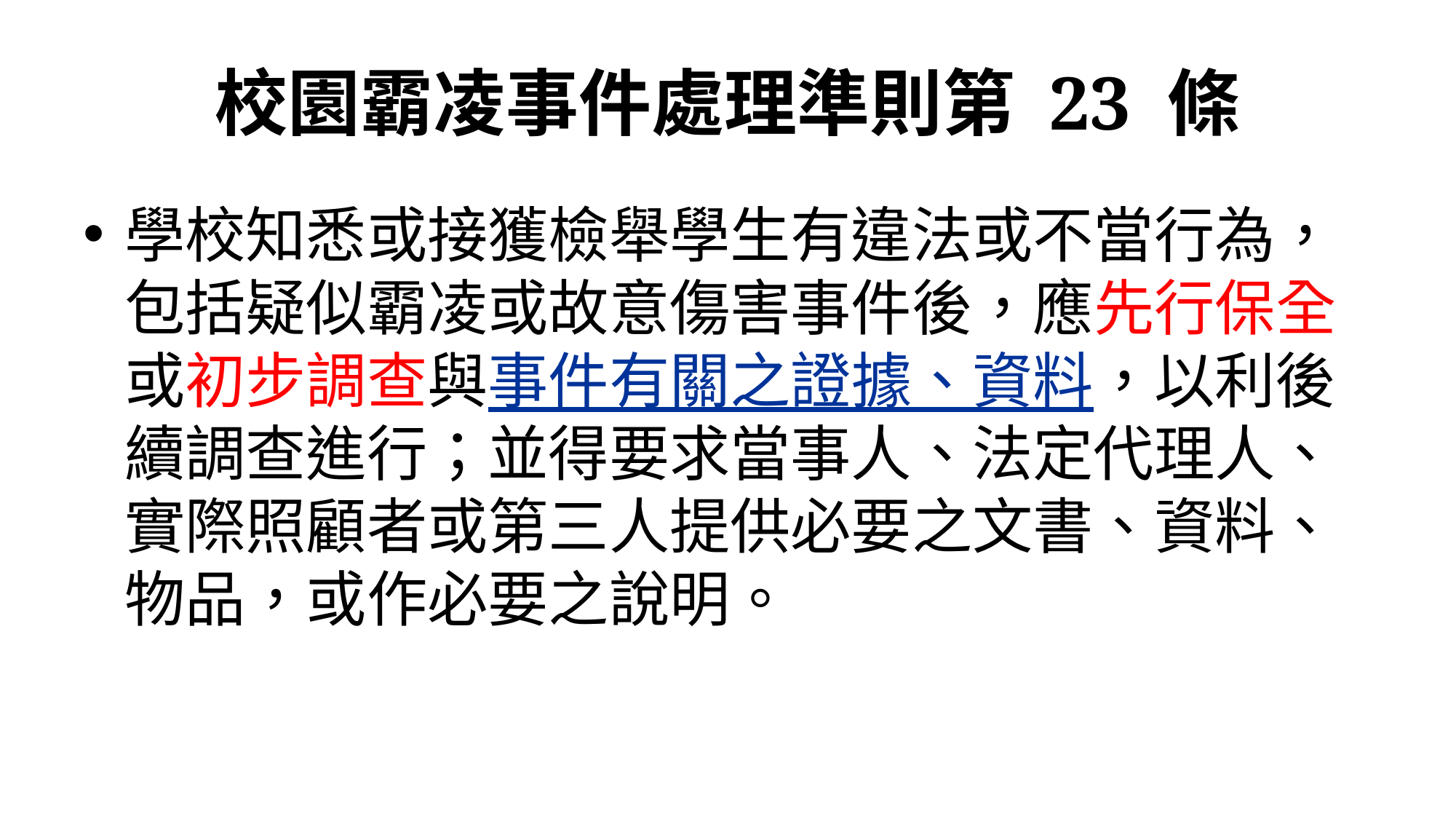

# 校園霸凌事件處理準則第 23 條
學校知悉或接獲檢舉學生有違法或不當行為，包括疑似霸凌或故意傷害事件後，應先行保全或初步調查與事件有關之證據、資料，以利後續調查進行；並得要求當事人、法定代理人、實際照顧者或第三人提供必要之文書、資料、物品，或作必要之說明。